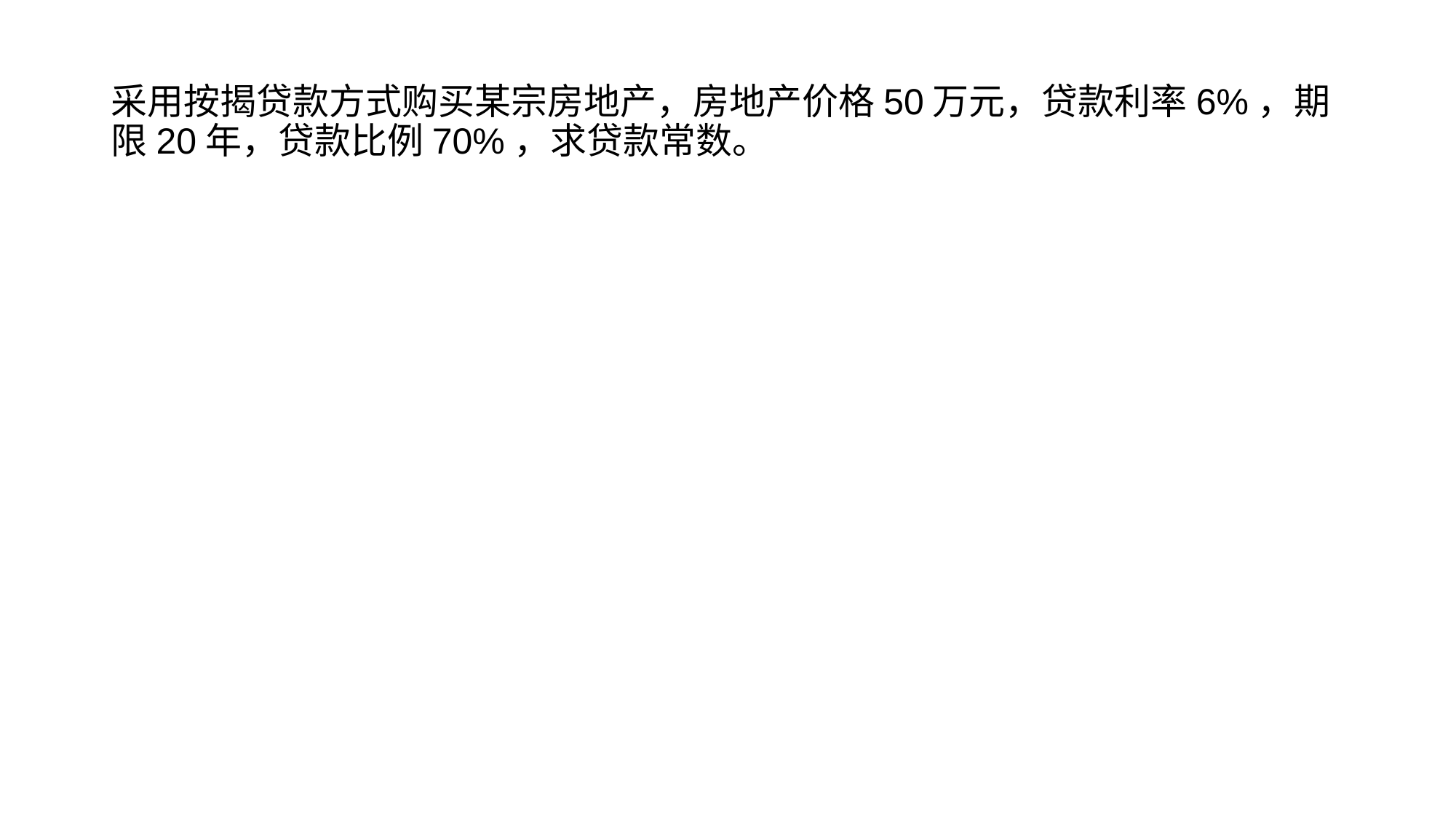

# 采用按揭贷款方式购买某宗房地产，房地产价格50万元，贷款利率6%，期限20年，贷款比例70%，求贷款常数。